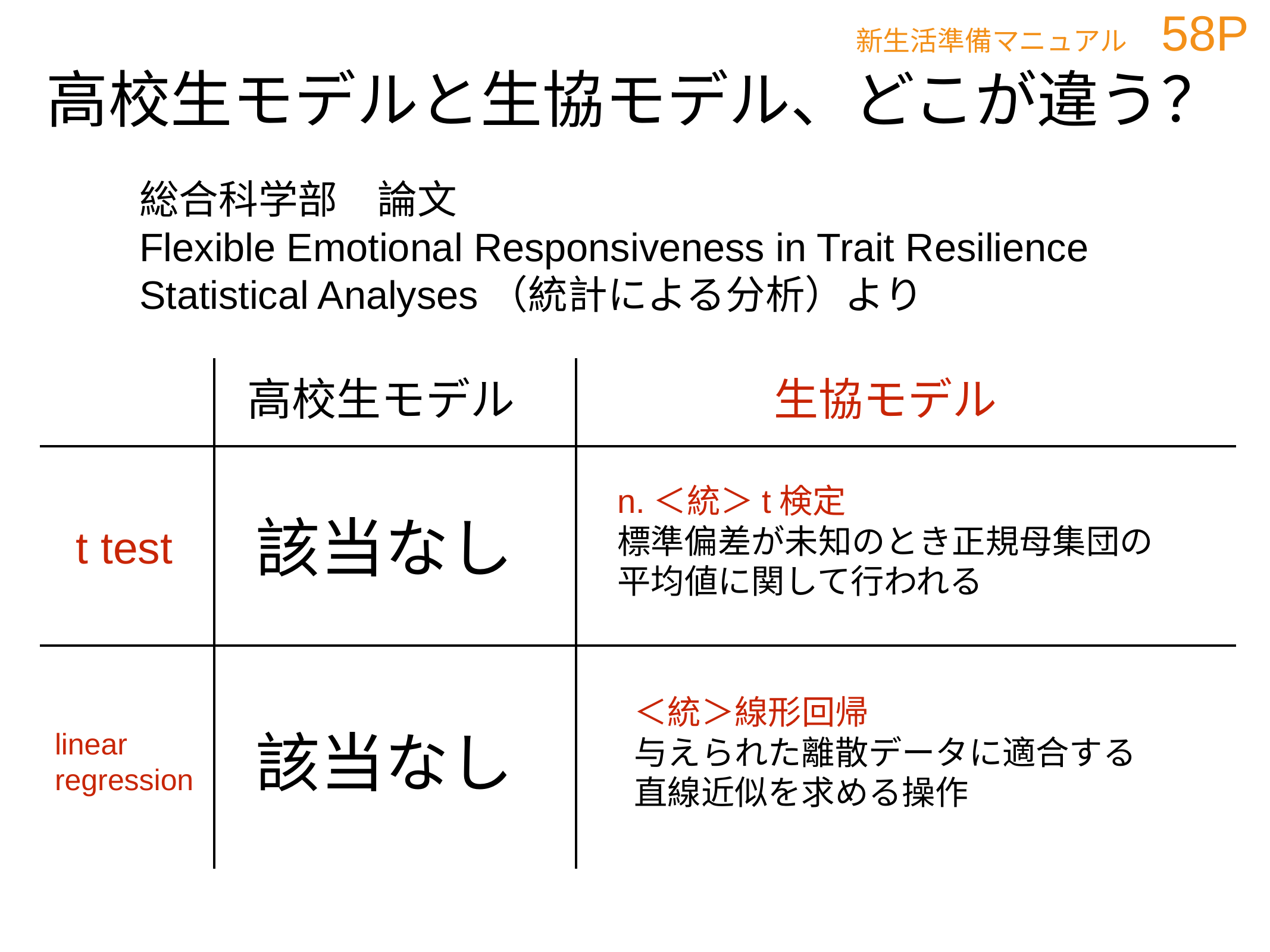

新生活準備マニュアル　58P
高校生モデルと生協モデル、どこが違う？
総合科学部　論文
Flexible Emotional Responsiveness in Trait Resilience
Statistical Analyses（統計による分析）より

高校生モデル
生協モデル

n.＜統＞t検定
標準偏差が未知のとき正規母集団の
平均値に関して行われる
該当なし
t test

＜統＞線形回帰
与えられた離散データに適合する
直線近似を求める操作
linear
regression
該当なし